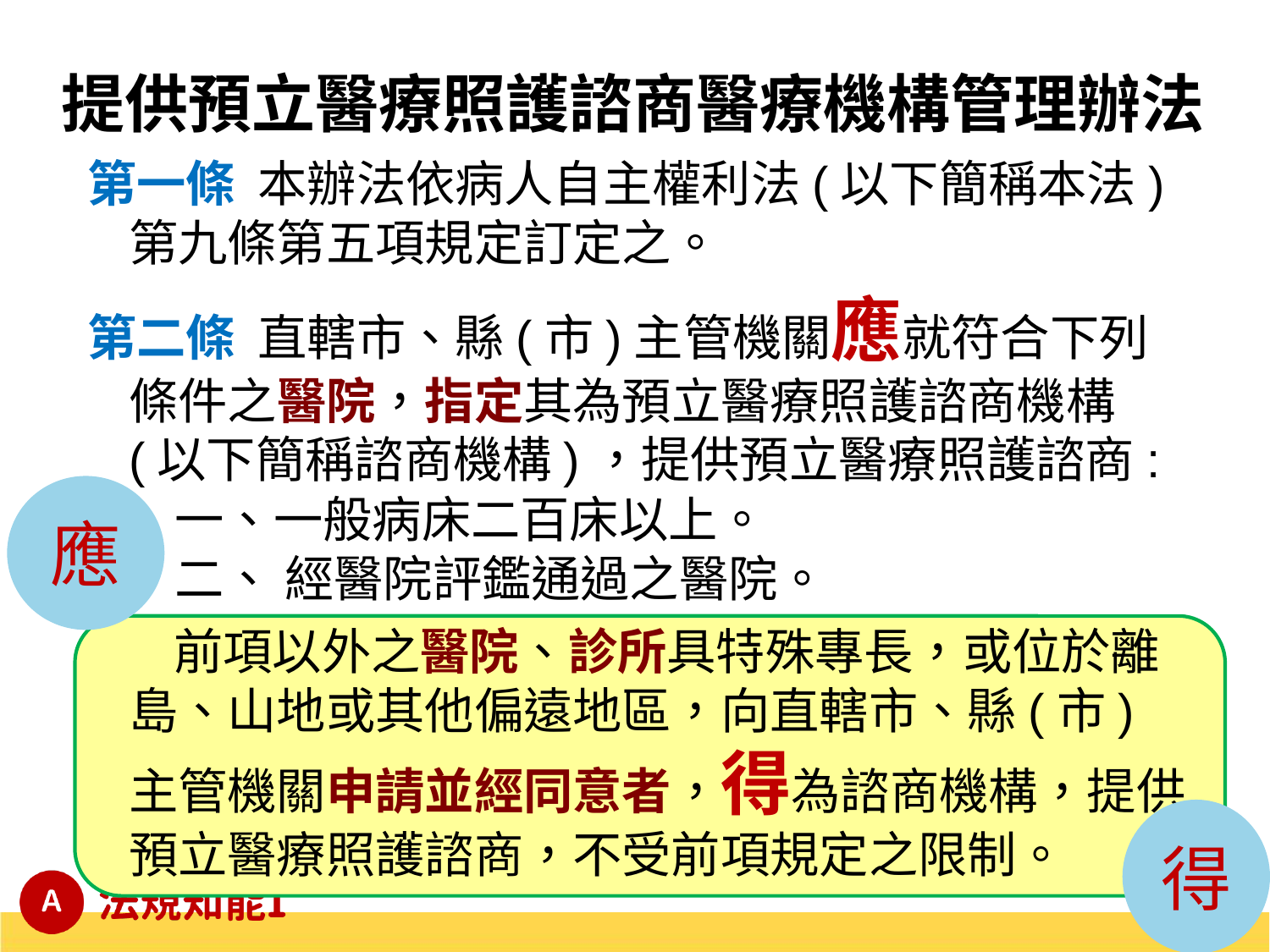

# 提供預立醫療照護諮商醫療機構管理辦法
第一條  本辦法依病人自主權利法(以下簡稱本法)第九條第五項規定訂定之。
第二條  直轄市、縣(市)主管機關應就符合下列條件之醫院，指定其為預立醫療照護諮商機構(以下簡稱諮商機構)，提供預立醫療照護諮商:
一、一般病床二百床以上。
二、 經醫院評鑑通過之醫院。
前項以外之醫院、診所具特殊專長，或位於離島、山地或其他偏遠地區，向直轄市、縣(市)主管機關申請並經同意者，得為諮商機構，提供預立醫療照護諮商，不受前項規定之限制。
應

得